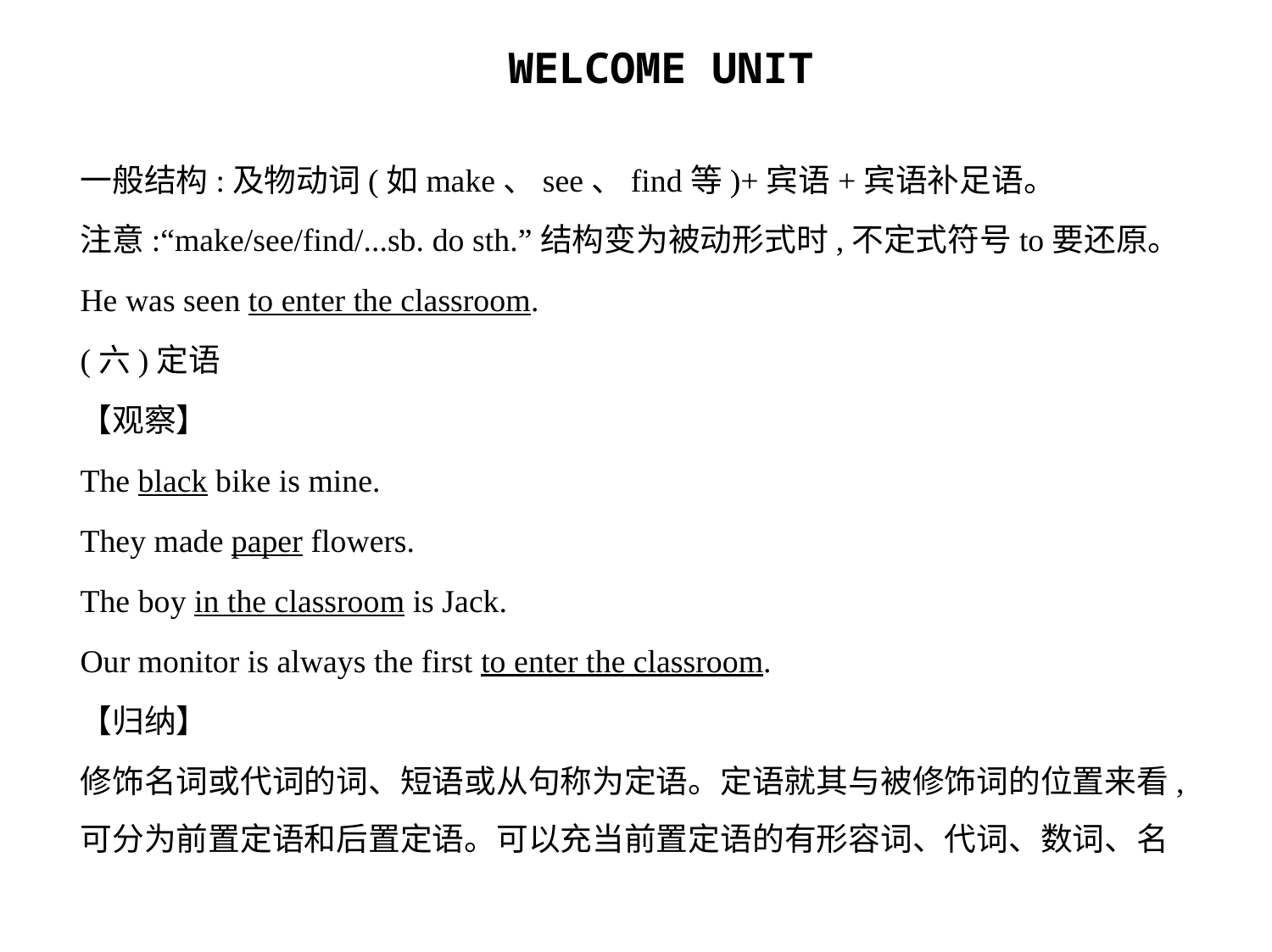

一般结构:及物动词(如make、see、find等)+宾语+宾语补足语。
注意:“make/see/find/...sb. do sth.”结构变为被动形式时,不定式符号to要还原。
He was seen to enter the classroom.
(六)定语
【观察】
The black bike is mine.
They made paper flowers.
The boy in the classroom is Jack.
Our monitor is always the first to enter the classroom.
【归纳】
修饰名词或代词的词、短语或从句称为定语。定语就其与被修饰词的位置来看,
可分为前置定语和后置定语。可以充当前置定语的有形容词、代词、数词、名